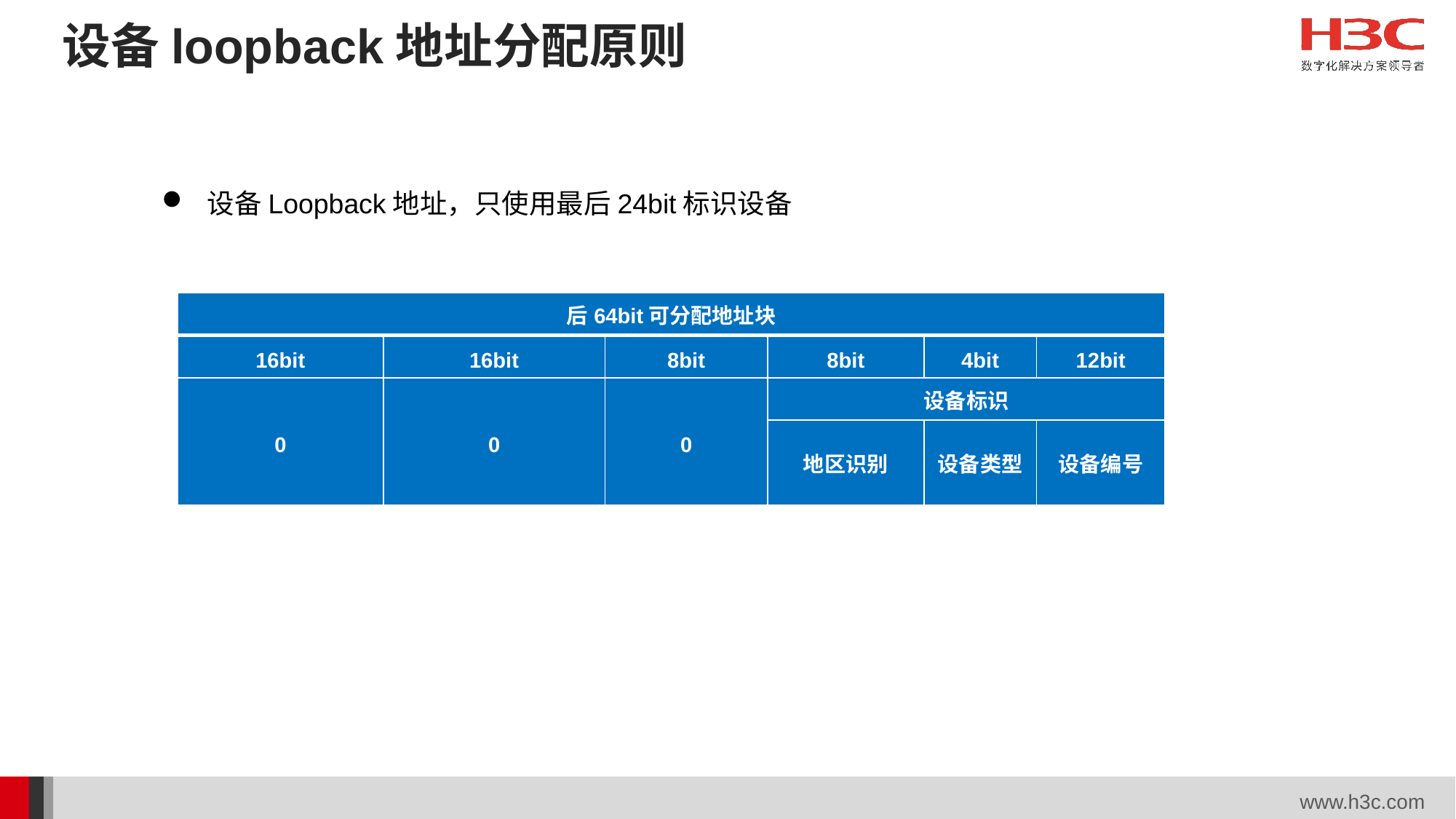

# 设备loopback地址分配原则
设备Loopback地址，只使用最后24bit标识设备

| 后64bit可分配地址块 |  |  |  |  |  |
| --- | --- | --- | --- | --- | --- |
| 16bit | 16bit | 8bit | 8bit | 4bit | 12bit |
| 0 | 0 | 0 | 设备标识 |  |  |
|  |  |  | 地区识别 | 设备类型 | 设备编号 |